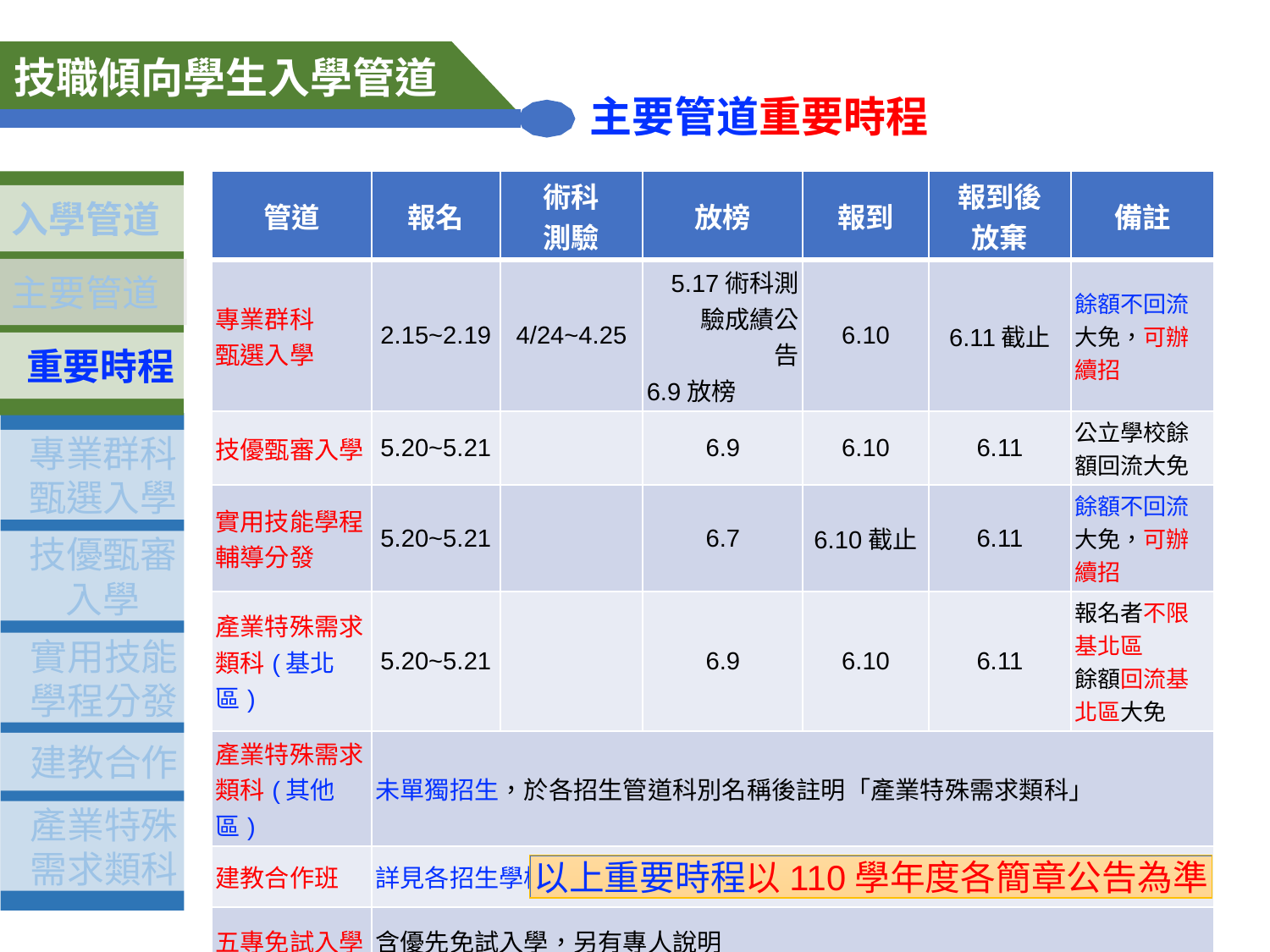

技職傾向學生入學管道

主要管道重要時程

入學管道
主要管道
重要時程
| 管道 | 報名 | 術科 測驗 | 放榜 | 報到 | 報到後 放棄 | 備註 |
| --- | --- | --- | --- | --- | --- | --- |
| 專業群科 甄選入學 | 2.15~2.19 | 4/24~4.25 | 5.17術科測驗成績公告 6.9放榜 | 6.10 | 6.11截止 | 餘額不回流大免，可辦續招 |
| 技優甄審入學 | 5.20~5.21 |  | 6.9 | 6.10 | 6.11 | 公立學校餘額回流大免 |
| 實用技能學程輔導分發 | 5.20~5.21 |  | 6.7 | 6.10截止 | 6.11 | 餘額不回流大免，可辦續招 |
| 產業特殊需求類科(基北區) | 5.20~5.21 |  | 6.9 | 6.10 | 6.11 | 報名者不限基北區 餘額回流基北區大免 |
| 產業特殊需求類科(其他區) | 未單獨招生，於各招生管道科別名稱後註明「產業特殊需求類科」 |  |  |  |  | 未單獨招生 |
| 建教合作班 | 詳見各招生學校簡章 |  |  |  |  |  |
| 五專免試入學 | 含優先免試入學，另有專人說明 |  |  |  |  |  |

專業群科
甄選入學
技優甄審入學
實用技能學程分發
建教合作
產業特殊需求類科
4
以上重要時程以110學年度各簡章公告為準